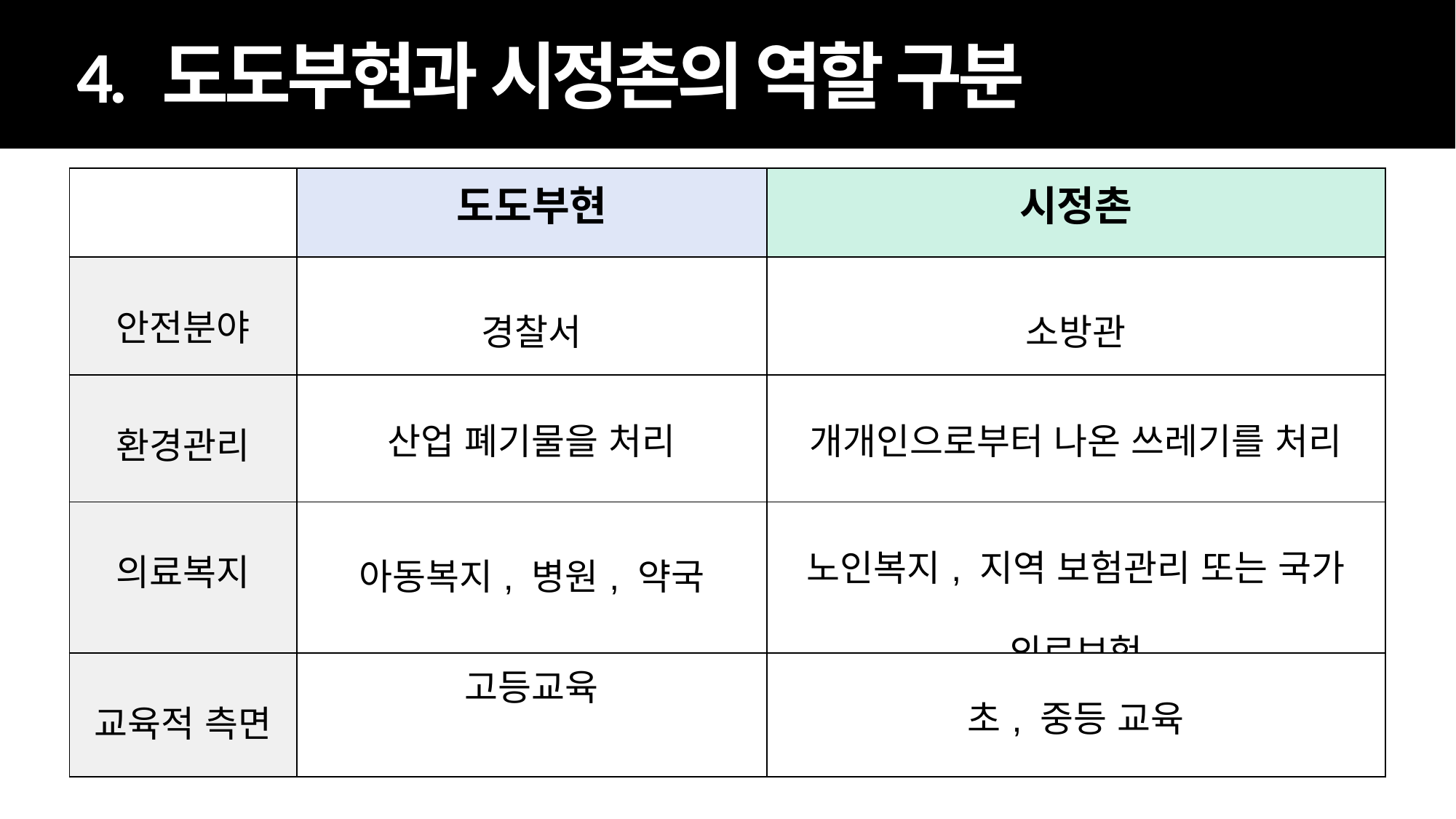

4. 도도부현과 시정촌의 역할 구분
|  | 도도부현 | 시정촌 |
| --- | --- | --- |
| 안전분야 | 경찰서 | 소방관 |
| 환경관리 | 산업 폐기물을 처리 | 개개인으로부터 나온 쓰레기를 처리 |
| 의료복지 | 아동복지, 병원, 약국 | 노인복지, 지역 보험관리 또는 국가 의료보험 |
| 교육적 측면 | 고등교육 | 초, 중등 교육 |